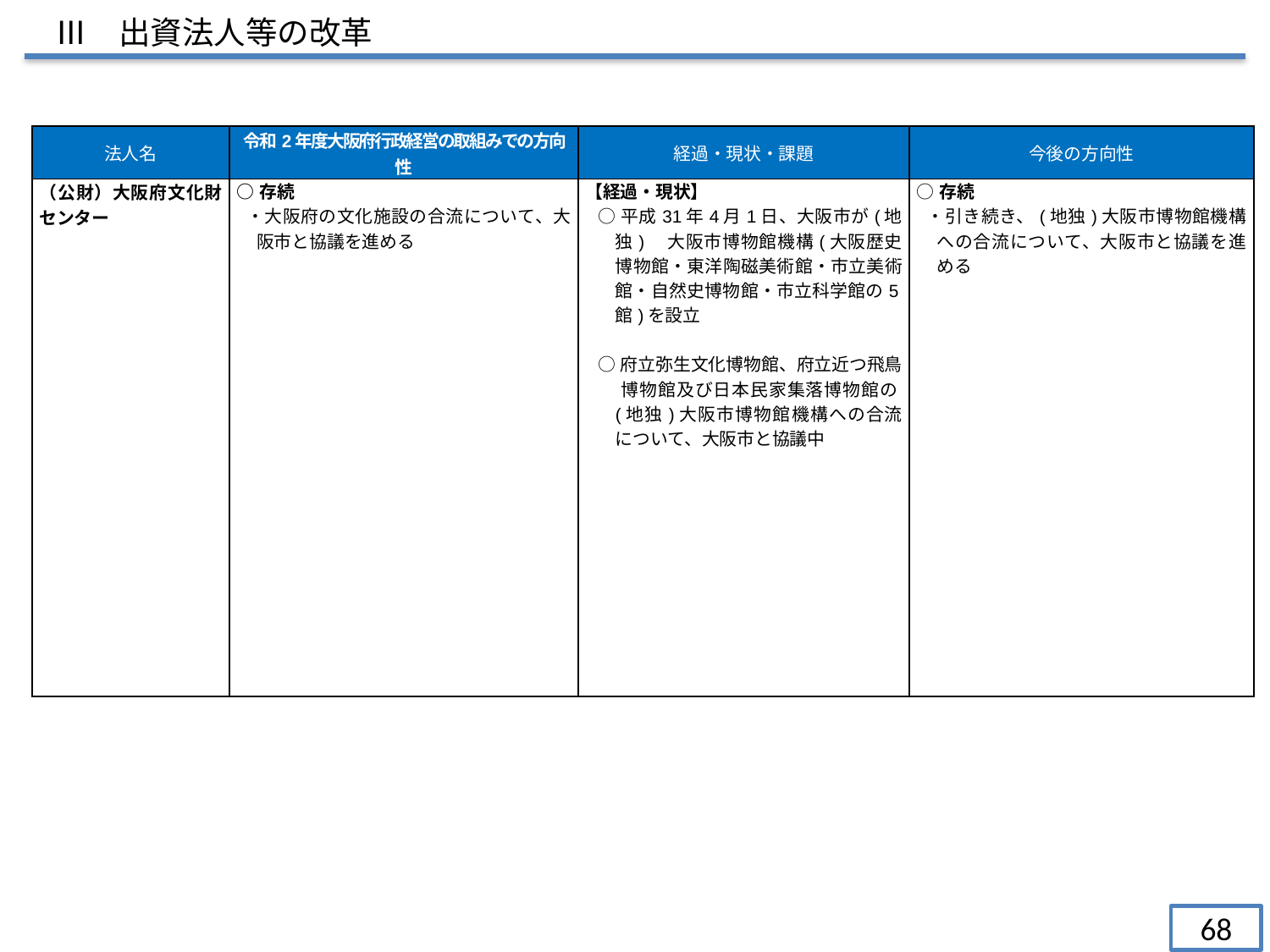

Ⅲ　出資法人等の改革
| 法人名 | 令和2年度大阪府行政経営の取組みでの方向性 | 経過・現状・課題 | 今後の方向性 |
| --- | --- | --- | --- |
| （公財）大阪府文化財センター | ○存続 ・大阪府の文化施設の合流について、大阪市と協議を進める | 【経過・現状】 ○平成31年4月1日、大阪市が(地独)　大阪市博物館機構(大阪歴史博物館・東洋陶磁美術館・市立美術館・自然史博物館・市立科学館の5館)を設立 ○府立弥生文化博物館、府立近つ飛鳥 博物館及び日本民家集落博物館の(地独)大阪市博物館機構への合流について、大阪市と協議中 | ○存続 ・引き続き、(地独)大阪市博物館機構への合流について、大阪市と協議を進める |
|  |
| --- |
68